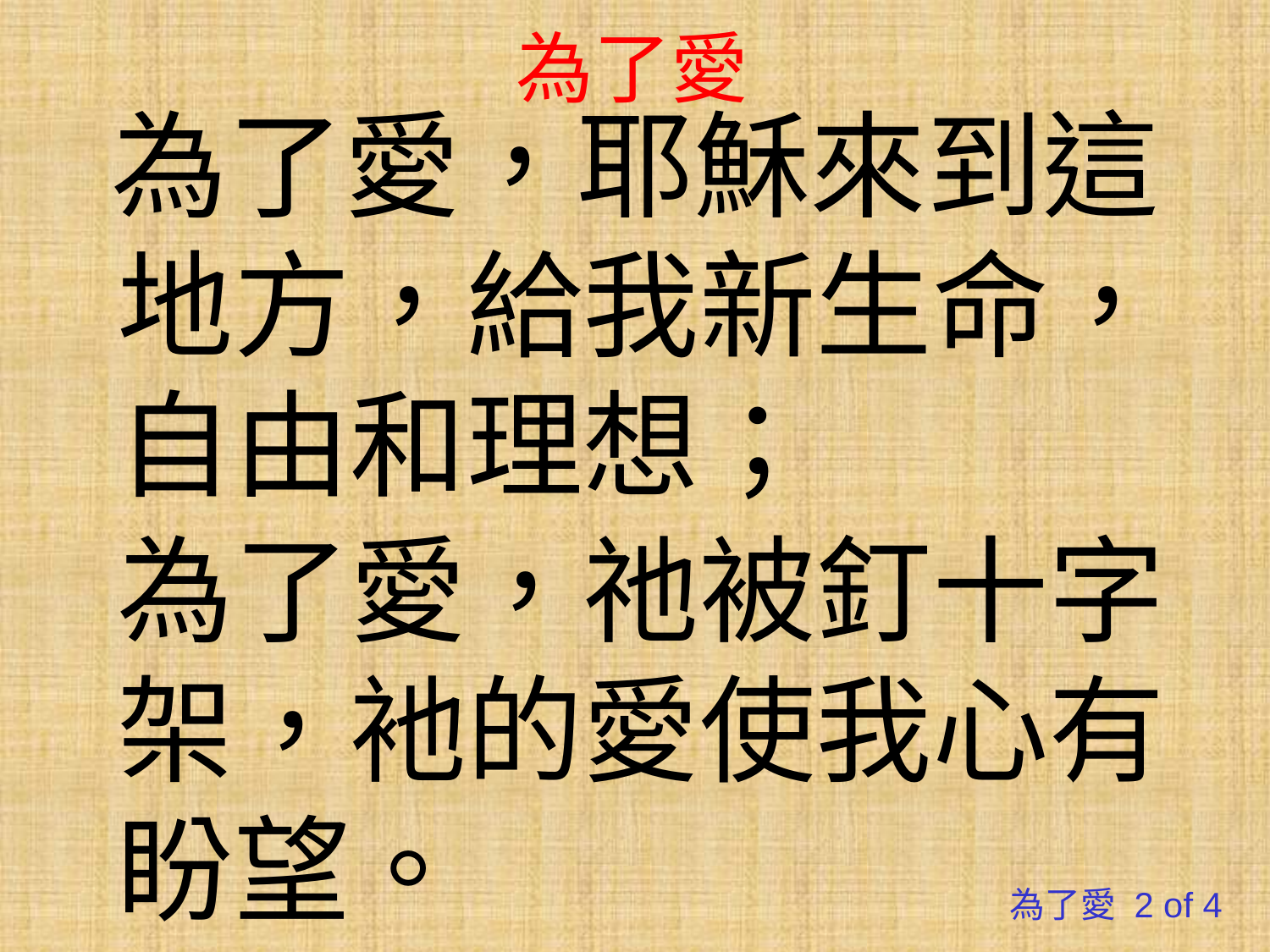

# 為了愛
   為了愛，耶穌來到這地方，給我新生命，自由和理想；
為了愛，祂被釘十字架，衪的愛使我心有盼望。
為了愛 2 of 4